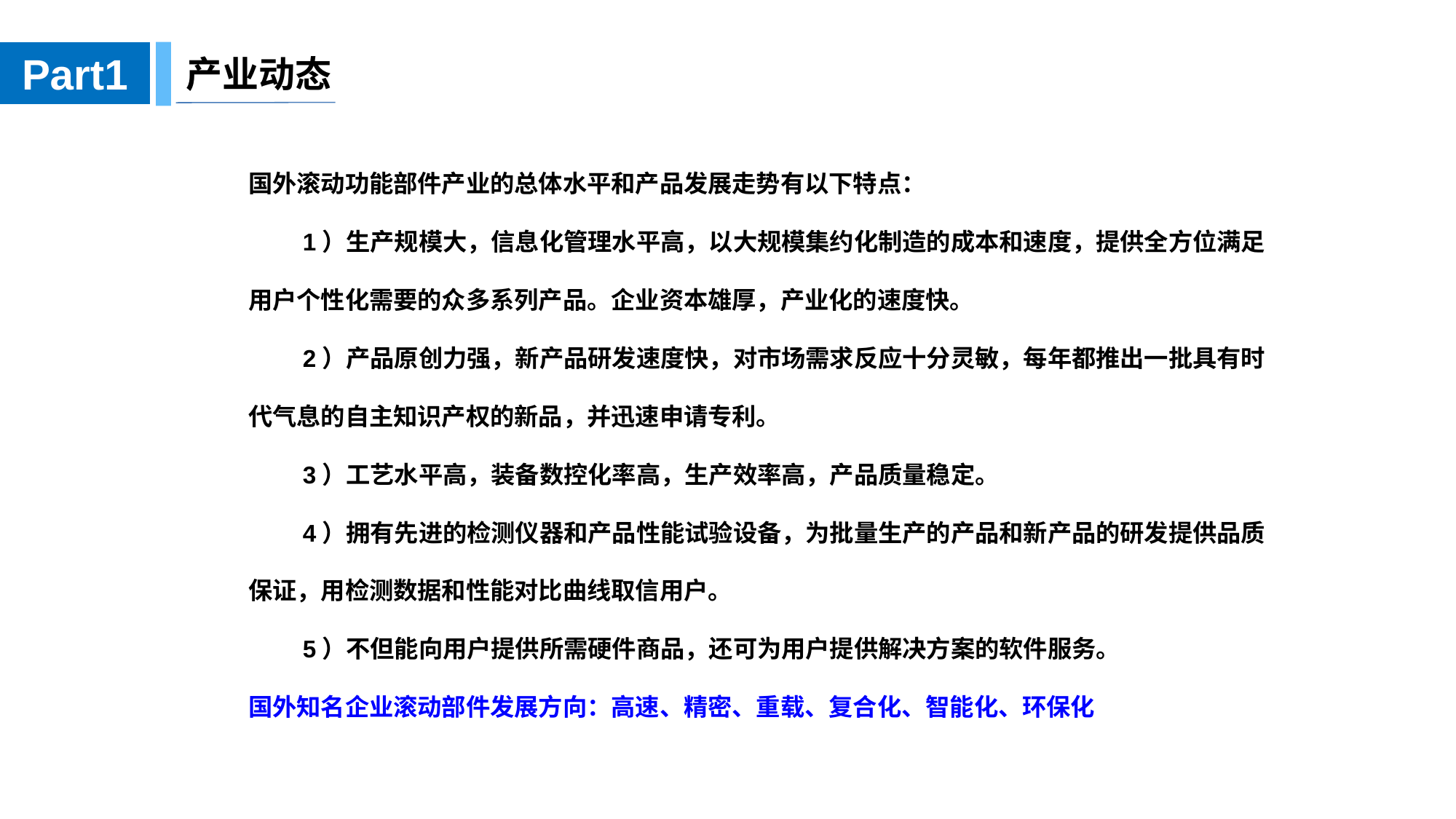

Part1
产业动态
国外滚动功能部件产业的总体水平和产品发展走势有以下特点：
　　1）生产规模大，信息化管理水平高，以大规模集约化制造的成本和速度，提供全方位满足用户个性化需要的众多系列产品。企业资本雄厚，产业化的速度快。
　　2）产品原创力强，新产品研发速度快，对市场需求反应十分灵敏，每年都推出一批具有时代气息的自主知识产权的新品，并迅速申请专利。
　　3）工艺水平高，装备数控化率高，生产效率高，产品质量稳定。
　　4）拥有先进的检测仪器和产品性能试验设备，为批量生产的产品和新产品的研发提供品质保证，用检测数据和性能对比曲线取信用户。
　　5）不但能向用户提供所需硬件商品，还可为用户提供解决方案的软件服务。
国外知名企业滚动部件发展方向：高速、精密、重载、复合化、智能化、环保化